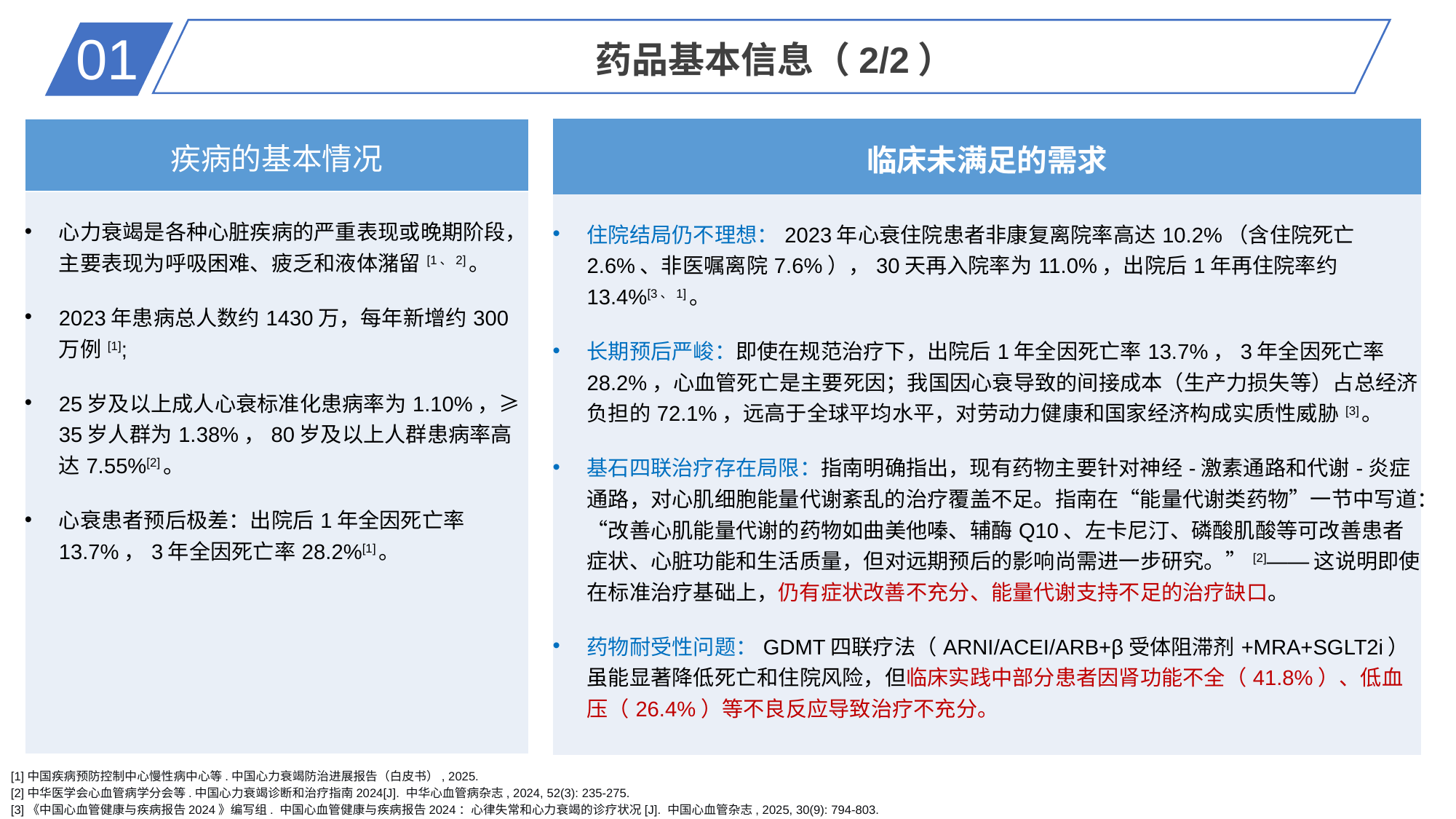

01

药品基本信息（2/2）
| 疾病的基本情况 |
| --- |
| 心力衰竭是各种心脏疾病的严重表现或晚期阶段，主要表现为呼吸困难、疲乏和液体潴留[1、2]。 2023年患病总人数约1430万，每年新增约300万例[1]; 25岁及以上成人心衰标准化患病率为1.10%，≥35岁人群为1.38%，80岁及以上人群患病率高达7.55%[2]。 心衰患者预后极差：出院后1年全因死亡率13.7%，3年全因死亡率28.2%[1]。 |
| 临床未满足的需求 |
| --- |
| 住院结局仍不理想：2023年心衰住院患者非康复离院率高达10.2%（含住院死亡2.6%、非医嘱离院7.6%），30天再入院率为11.0%，出院后1年再住院率约13.4%[3、1]。 长期预后严峻：即使在规范治疗下，出院后1年全因死亡率13.7%，3年全因死亡率28.2%，心血管死亡是主要死因；我国因心衰导致的间接成本（生产力损失等）占总经济负担的72.1%，远高于全球平均水平，对劳动力健康和国家经济构成实质性威胁[3]。 基石四联治疗存在局限：指南明确指出，现有药物主要针对神经-激素通路和代谢-炎症通路，对心肌细胞能量代谢紊乱的治疗覆盖不足。指南在“能量代谢类药物”一节中写道：“改善心肌能量代谢的药物如曲美他嗪、辅酶Q10、左卡尼汀、磷酸肌酸等可改善患者症状、心脏功能和生活质量，但对远期预后的影响尚需进一步研究。”[2]——这说明即使在标准治疗基础上，仍有症状改善不充分、能量代谢支持不足的治疗缺口。 药物耐受性问题：GDMT四联疗法（ARNI/ACEI/ARB+β受体阻滞剂+MRA+SGLT2i）虽能显著降低死亡和住院风险，但临床实践中部分患者因肾功能不全（41.8%）、低血压（26.4%）等不良反应导致治疗不充分。 |
[1]中国疾病预防控制中心慢性病中心等.中国心力衰竭防治进展报告（白皮书）, 2025.
[2]中华医学会心血管病学分会等.中国心力衰竭诊断和治疗指南2024[J]. 中华心血管病杂志, 2024, 52(3): 235-275.
[3]《中国心血管健康与疾病报告2024》编写组. 中国心血管健康与疾病报告2024：心律失常和心力衰竭的诊疗状况[J]. 中国心血管杂志, 2025, 30(9): 794-803.